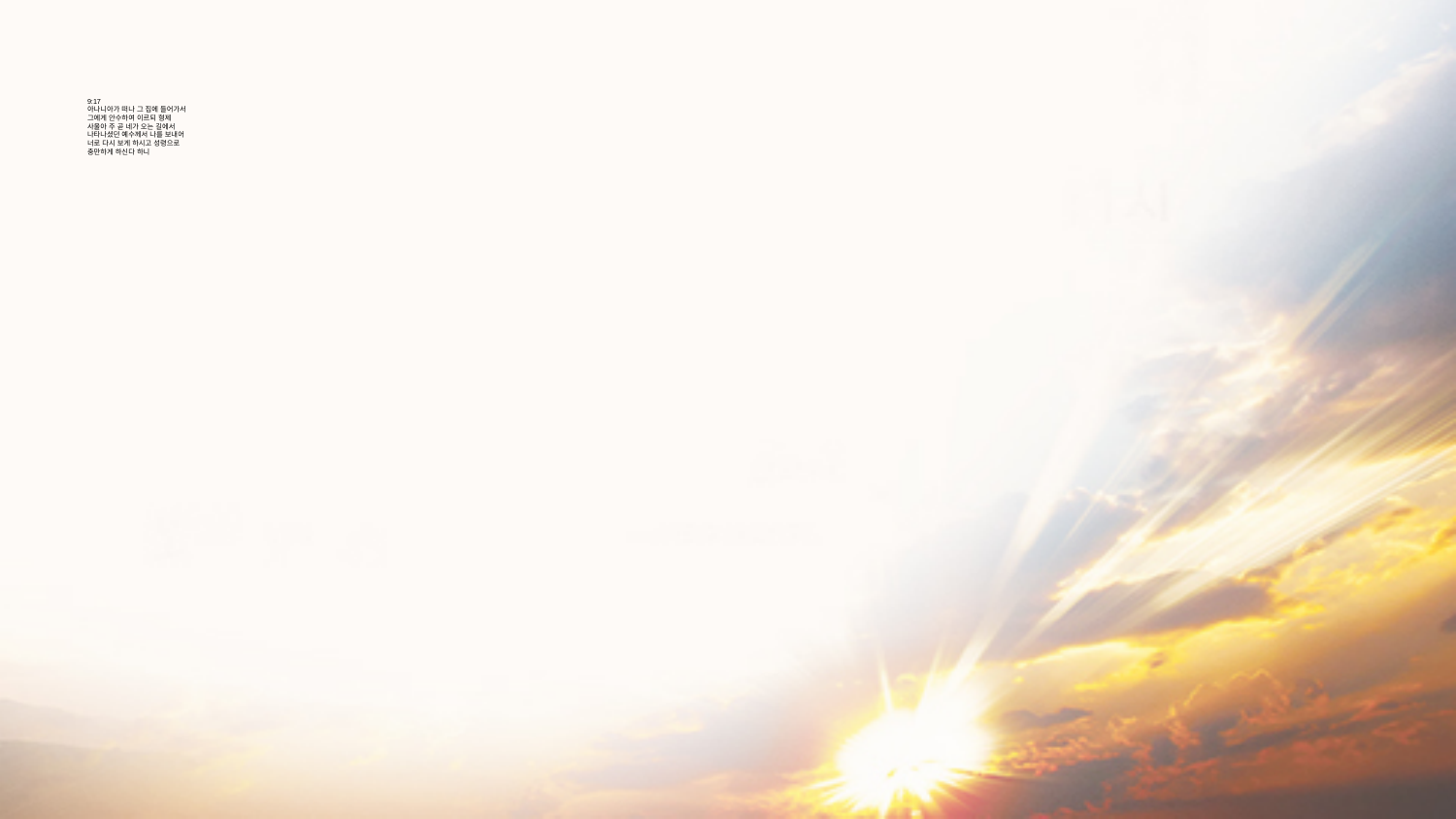

# 9:17 아나니아가 떠나 그 집에 들어가서 그에게 안수하여 이르되 형제 사울아 주 곧 네가 오는 길에서 나타나셨던 예수께서 나를 보내어 너로 다시 보게 하시고 성령으로 충만하게 하신다 하니